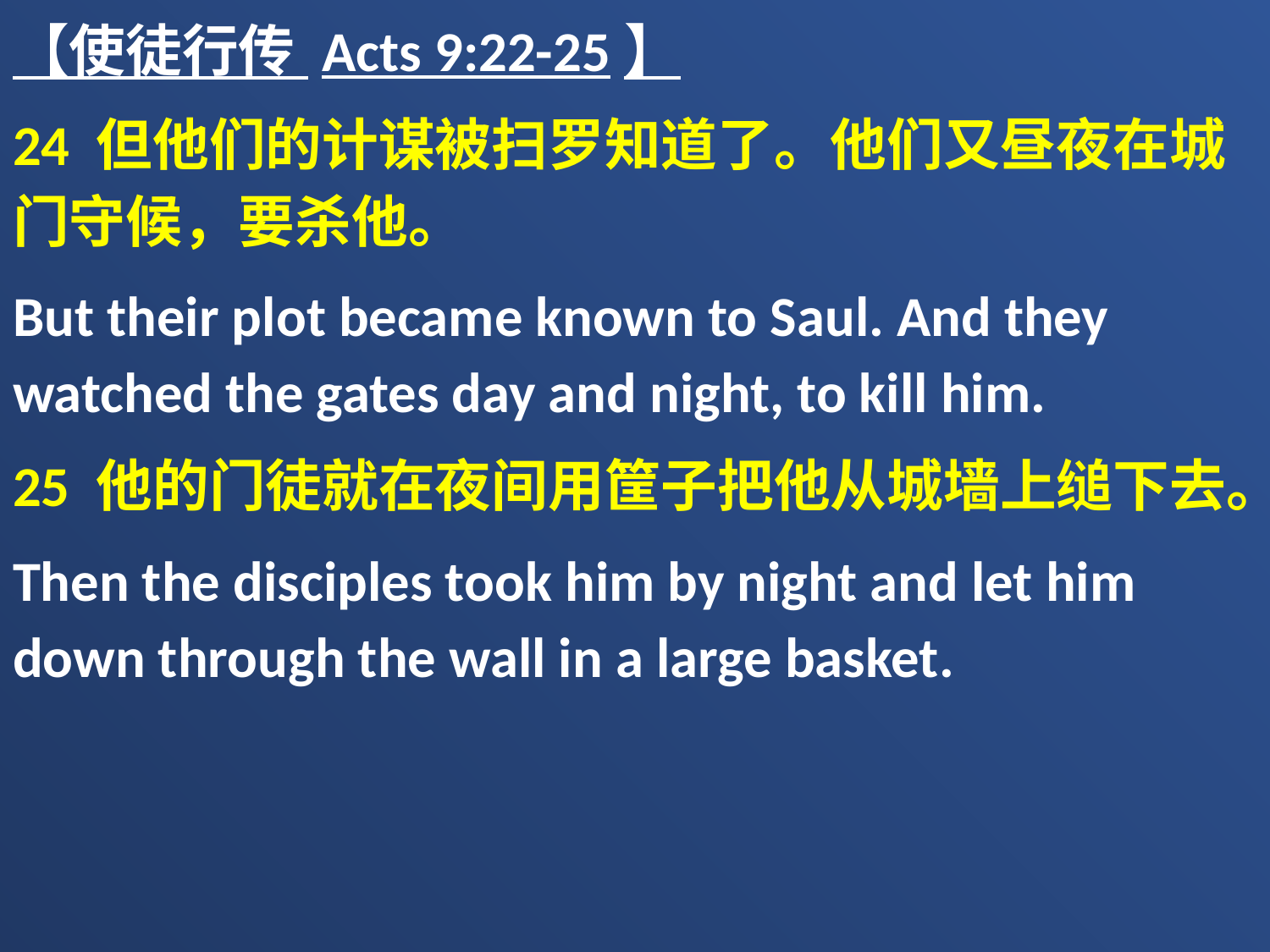

【使徒行传 Acts 9:22-25】
24 但他们的计谋被扫罗知道了。他们又昼夜在城门守候，要杀他。
But their plot became known to Saul. And they watched the gates day and night, to kill him.
25 他的门徒就在夜间用筐子把他从城墙上缒下去。
Then the disciples took him by night and let him down through the wall in a large basket.